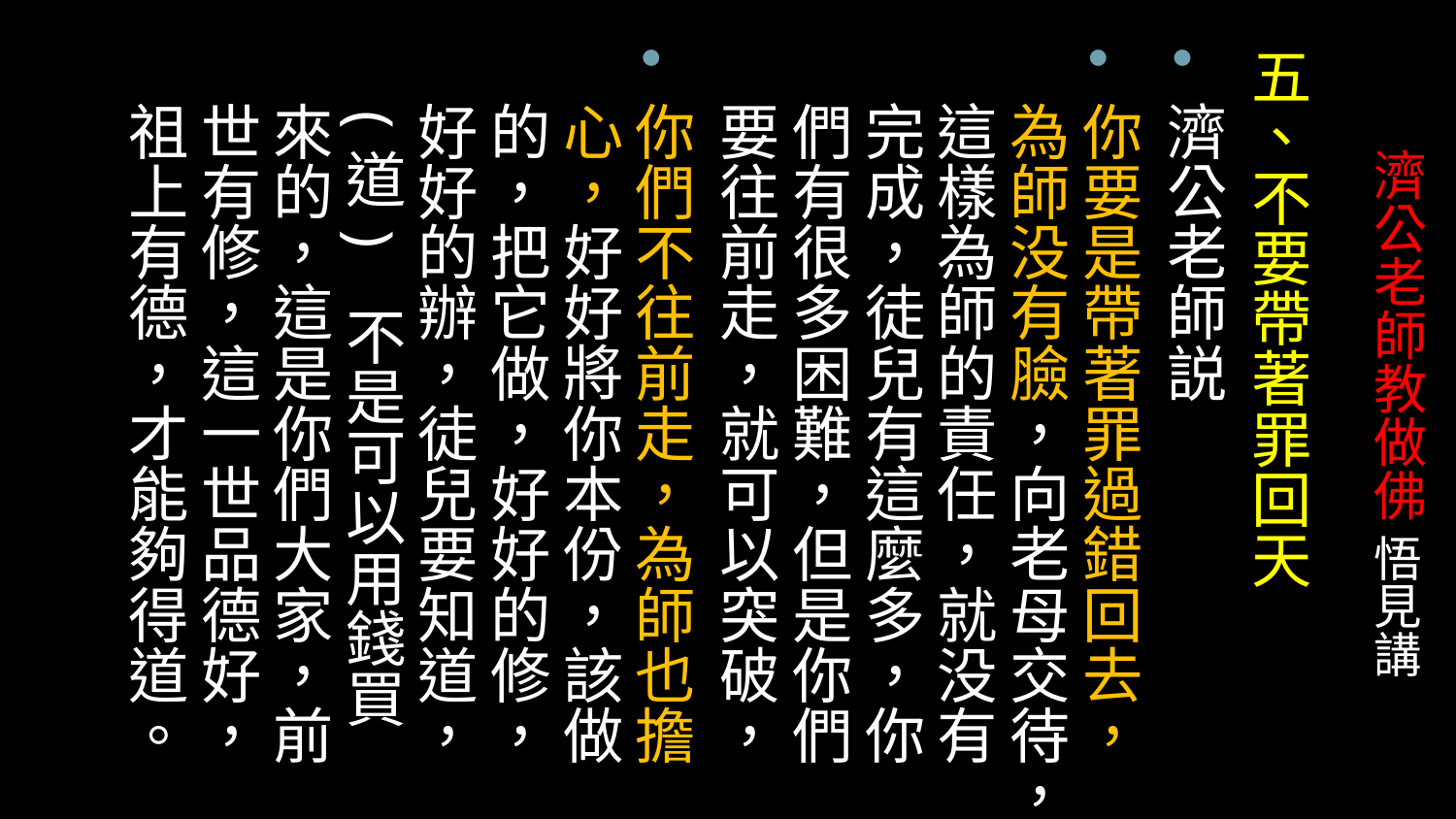

五、不要帶著罪回天
濟公老師説
你要是帶著罪過錯回去，為師没有臉，向老母交待，這樣為師的責任，就没有完成，徒兒有這麼多，你們有很多困難，但是你們要往前走，就可以突破，
你們不往前走，為師也擔心，好好將你本份，該做的，把它做，好好的修，好好的辦，徒兒要知道，(道) 不是可以用錢買來的，這是你們大家，前世有修，這一世品德好，祖上有德，才能夠得道。

# 濟公老師教做佛 悟見講